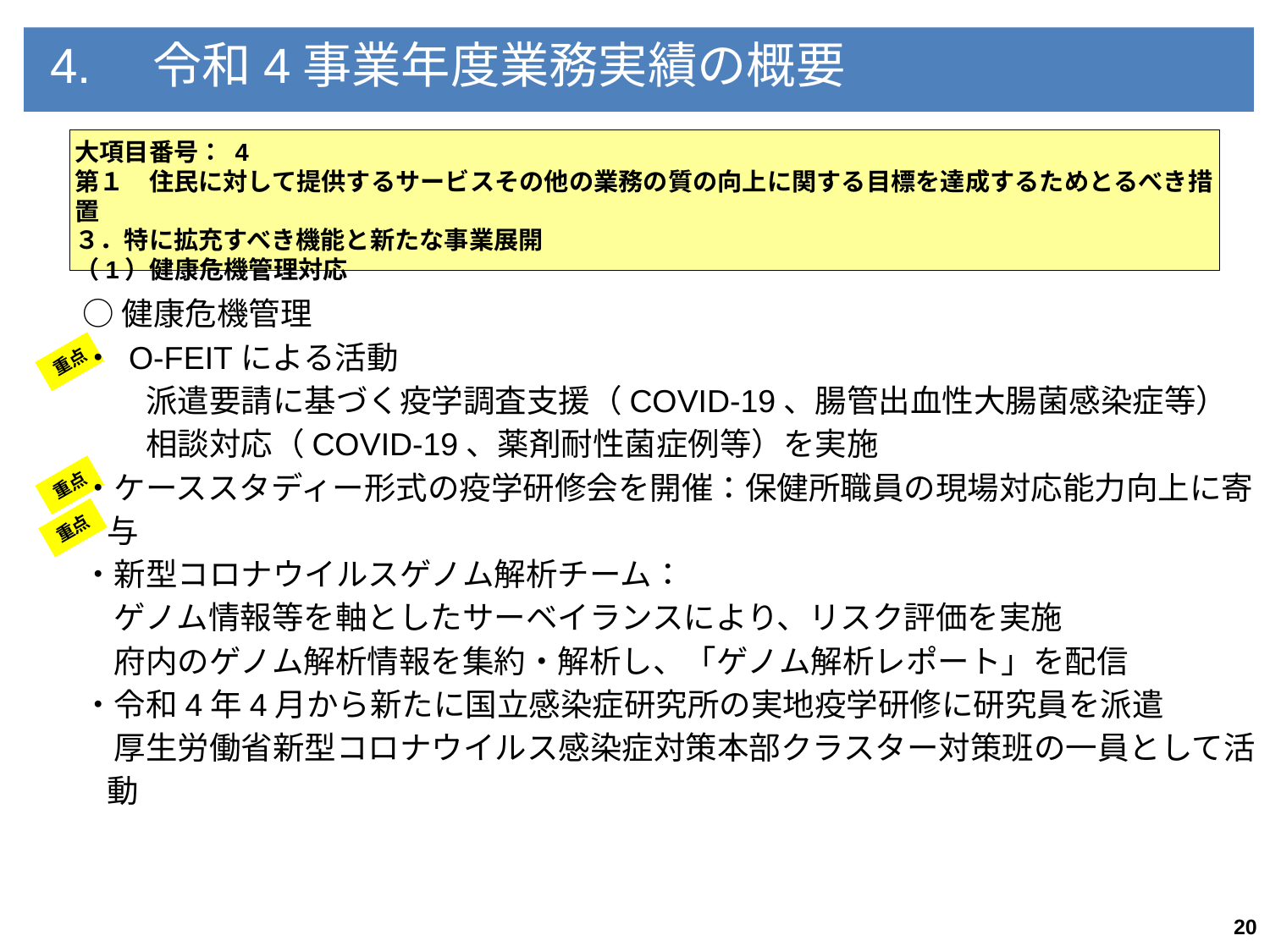

4.　令和4事業年度業務実績の概要
大項目番号： 4
第１　住民に対して提供するサービスその他の業務の質の向上に関する目標を達成するためとるべき措置
３．特に拡充すべき機能と新たな事業展開
（1）健康危機管理対応

○健康危機管理
・ O-FEITによる活動
　　派遣要請に基づく疫学調査支援（COVID-19、腸管出血性大腸菌感染症等）
　　相談対応（COVID-19、薬剤耐性菌症例等）を実施
・ケーススタディー形式の疫学研修会を開催：保健所職員の現場対応能力向上に寄与
・新型コロナウイルスゲノム解析チーム：
　ゲノム情報等を軸としたサーベイランスにより、リスク評価を実施
　府内のゲノム解析情報を集約・解析し、「ゲノム解析レポート」を配信
・令和4年4月から新たに国立感染症研究所の実地疫学研修に研究員を派遣
　厚生労働省新型コロナウイルス感染症対策本部クラスター対策班の一員として活動
重点
重点
重点
20